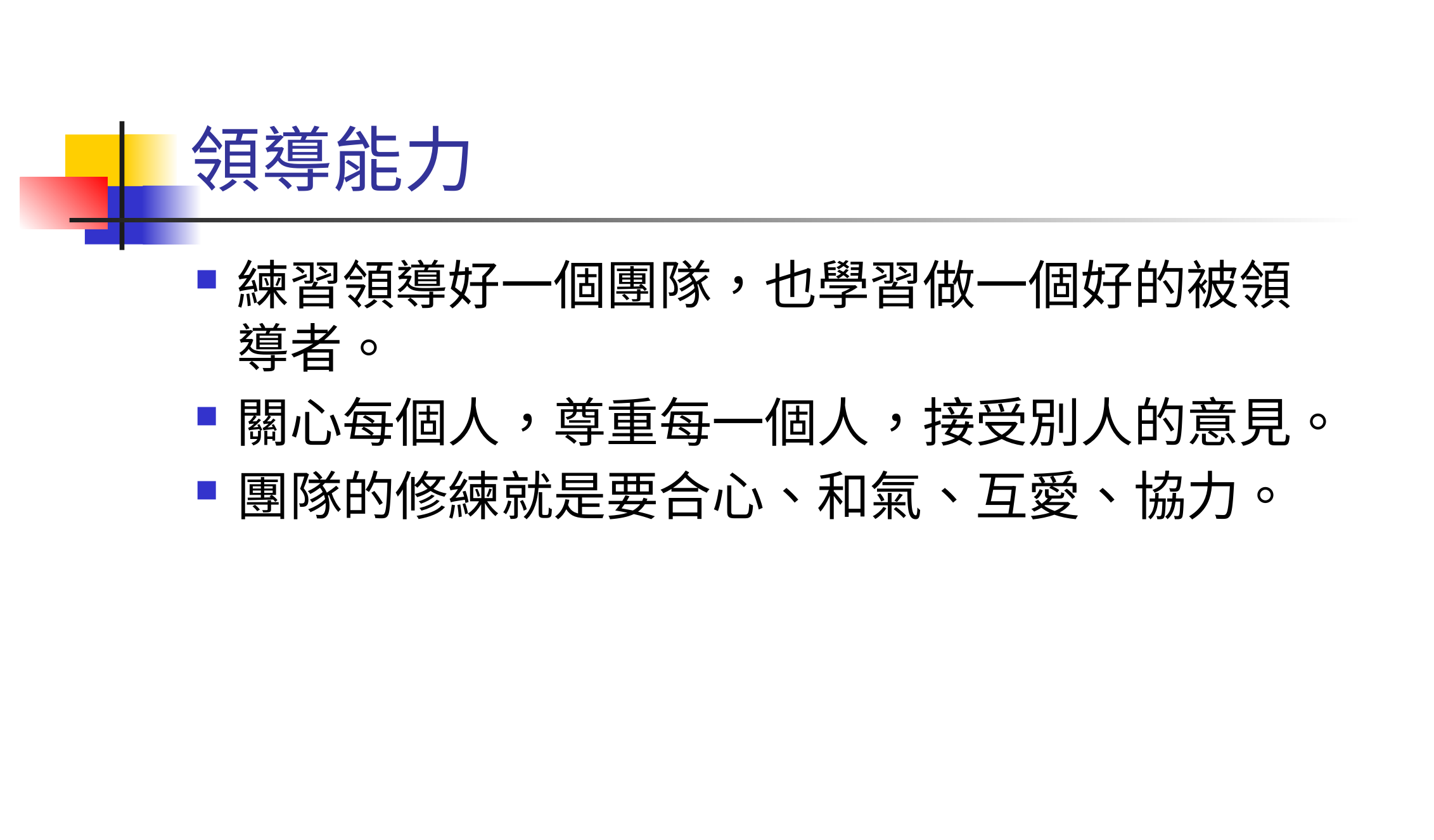

# 領導能力
練習領導好一個團隊，也學習做一個好的被領導者。
關心每個人，尊重每一個人，接受別人的意見。
團隊的修練就是要合心、和氣、互愛、協力。